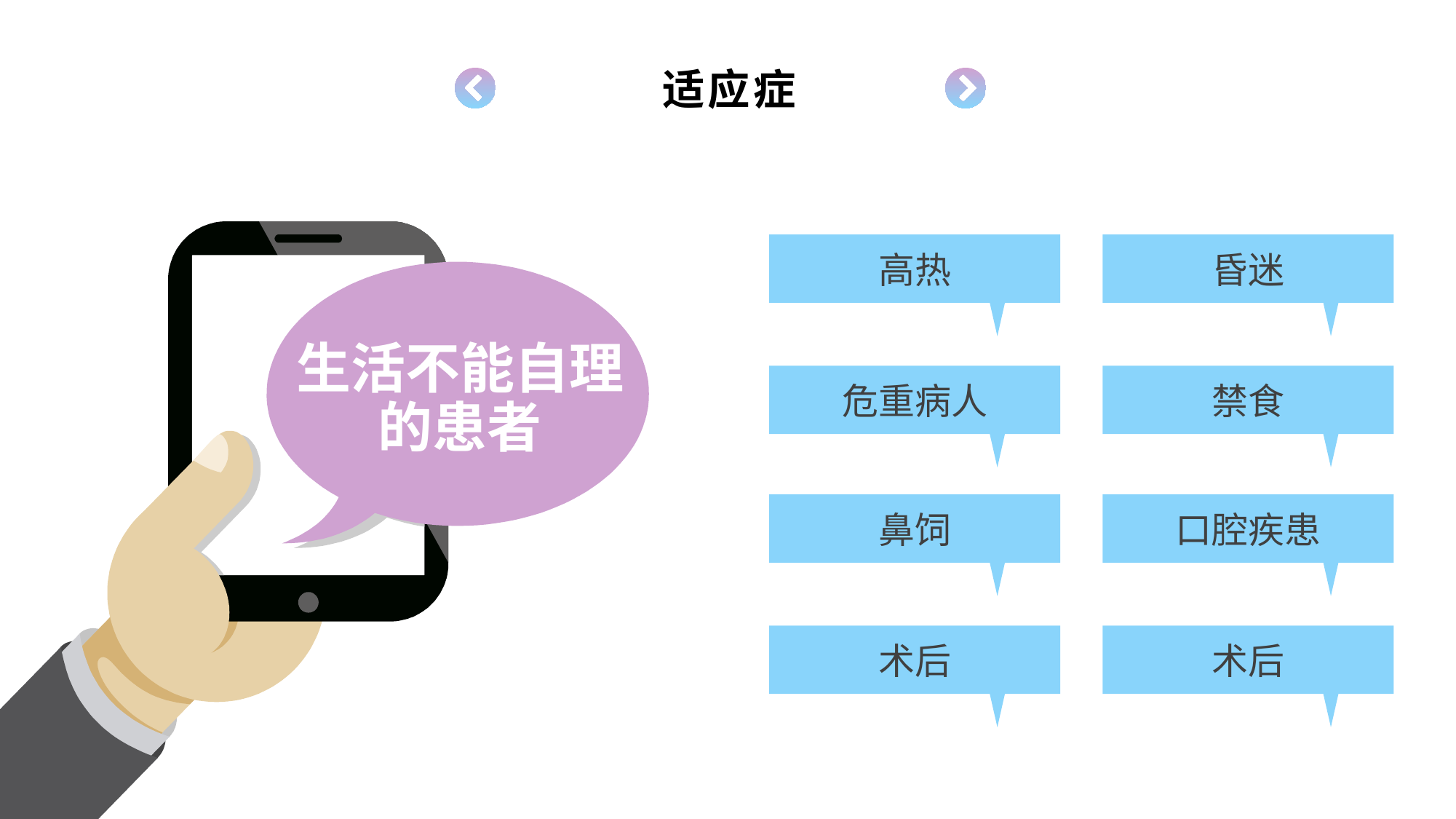

# 适应症

生活不能自理的患者
高热

昏迷

危重病人

禁食

鼻饲

口腔疾患

术后

术后